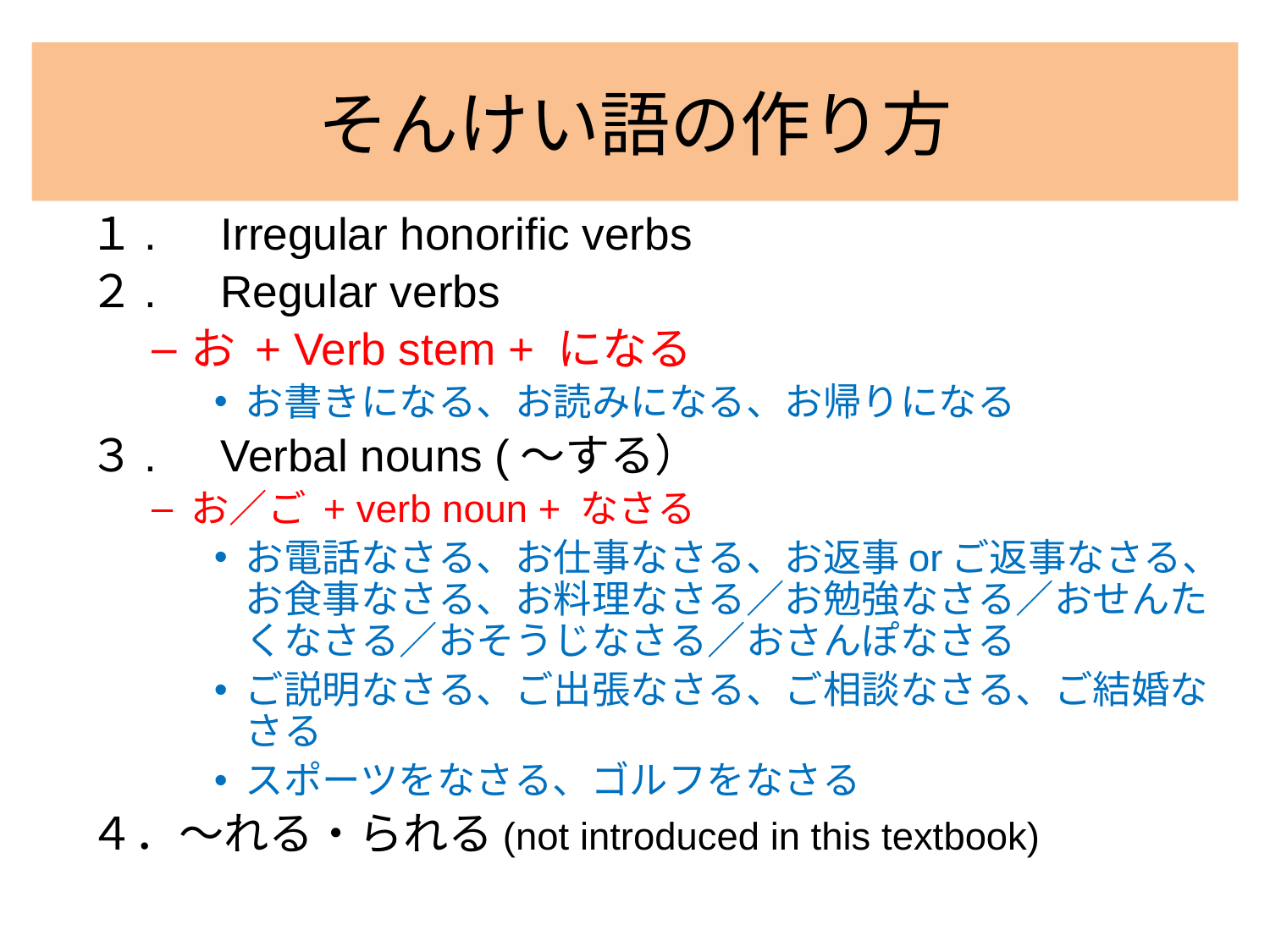

# そんけい語の作り方
１.　Irregular honorific verbs
２.　Regular verbs
お + Verb stem + になる
お書きになる、お読みになる、お帰りになる
３.　Verbal nouns (〜する）
お／ご + verb noun + なさる
お電話なさる、お仕事なさる、お返事orご返事なさる、お食事なさる、お料理なさる／お勉強なさる／おせんたくなさる／おそうじなさる／おさんぽなさる
ご説明なさる、ご出張なさる、ご相談なさる、ご結婚なさる
スポーツをなさる、ゴルフをなさる
４．～れる・られる(not introduced in this textbook)